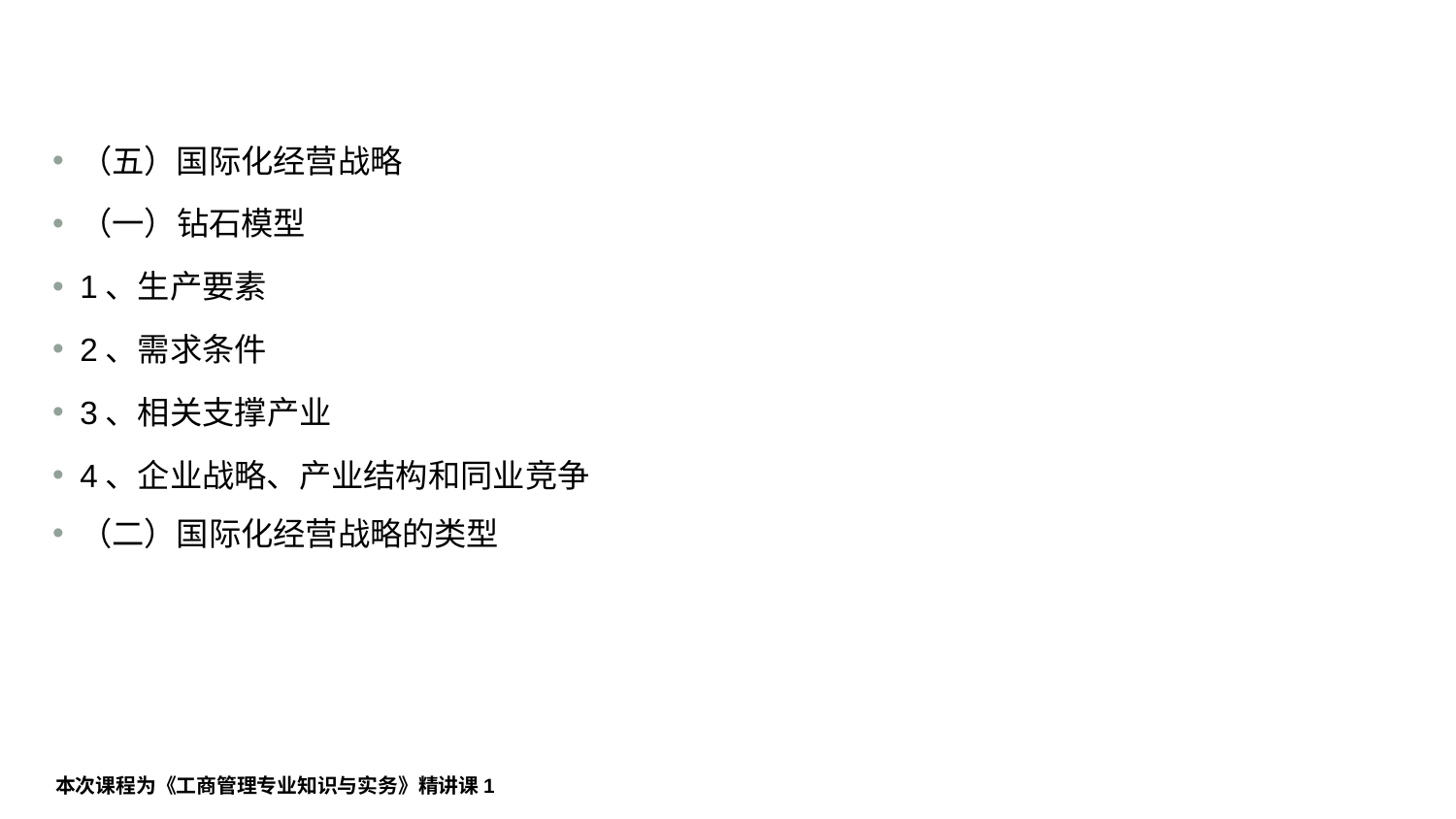

#
（五）国际化经营战略
（一）钻石模型
1、生产要素
2、需求条件
3、相关支撑产业
4、企业战略、产业结构和同业竞争
（二）国际化经营战略的类型